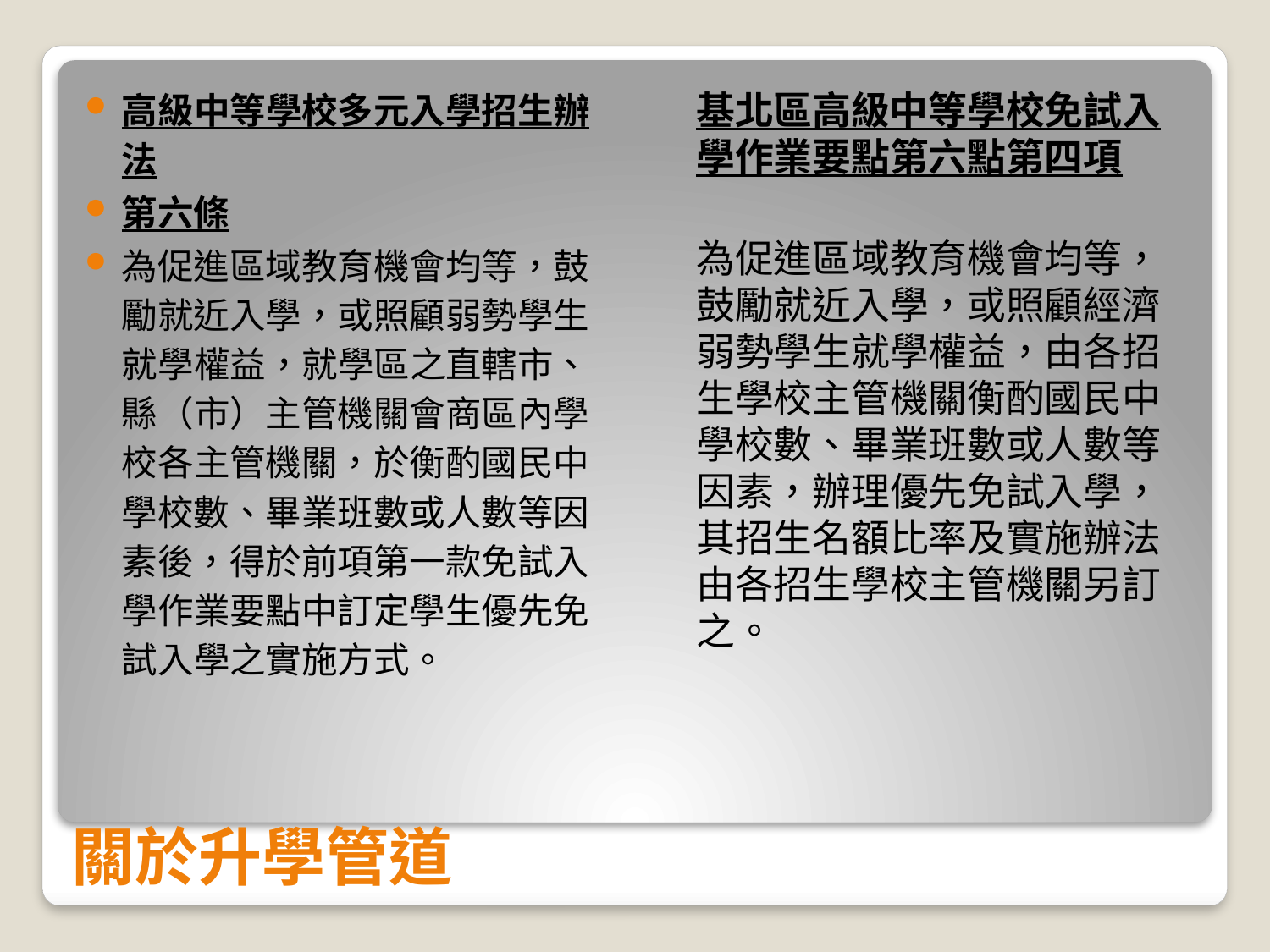

高級中等學校多元入學招生辦法
第六條
為促進區域教育機會均等，鼓勵就近入學，或照顧弱勢學生就學權益，就學區之直轄市、縣（市）主管機關會商區內學校各主管機關，於衡酌國民中學校數、畢業班數或人數等因素後，得於前項第一款免試入學作業要點中訂定學生優先免試入學之實施方式。
基北區高級中等學校免試入學作業要點第六點第四項

為促進區域教育機會均等，鼓勵就近入學，或照顧經濟弱勢學生就學權益，由各招生學校主管機關衡酌國民中學校數、畢業班數或人數等因素，辦理優先免試入學，其招生名額比率及實施辦法由各招生學校主管機關另訂之。
# 關於升學管道